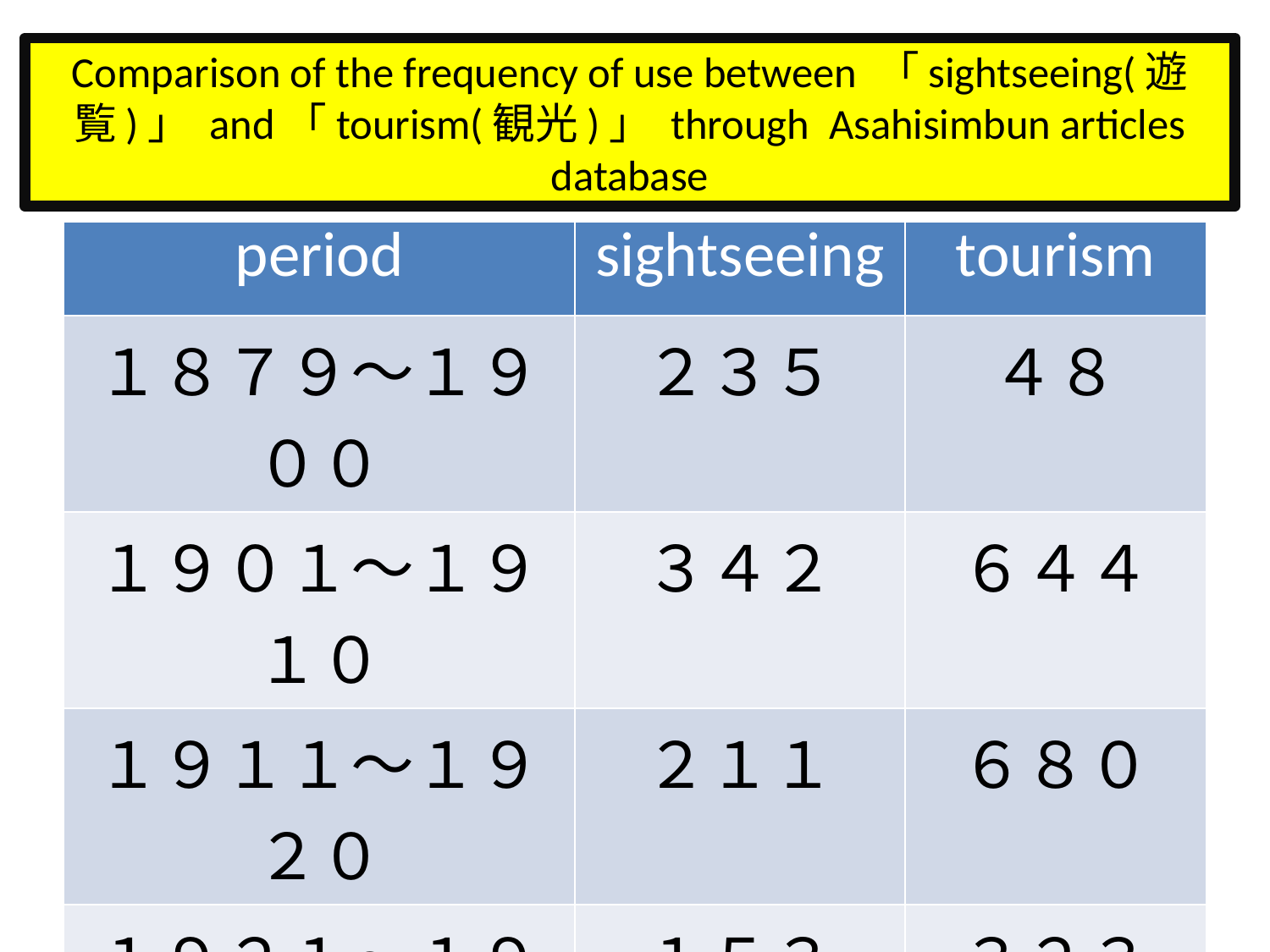

# Comparison of the frequency of use between 「sightseeing(遊覧)」 and「tourism(観光)」 through  Asahisimbun articles database
| period | sightseeing | tourism |
| --- | --- | --- |
| １８７９～１９００ | ２３５ | ４８ |
| １９０１～１９１０ | ３４２ | ６４４ |
| １９１１～１９２０ | ２１１ | ６８０ |
| １９２１～１９３０ | １５３ | ３２３ |
| １９３１～１９４５ | ２００ | １０３９ |
| １９４６～１９８９ | ２５８ | ５４９２ |